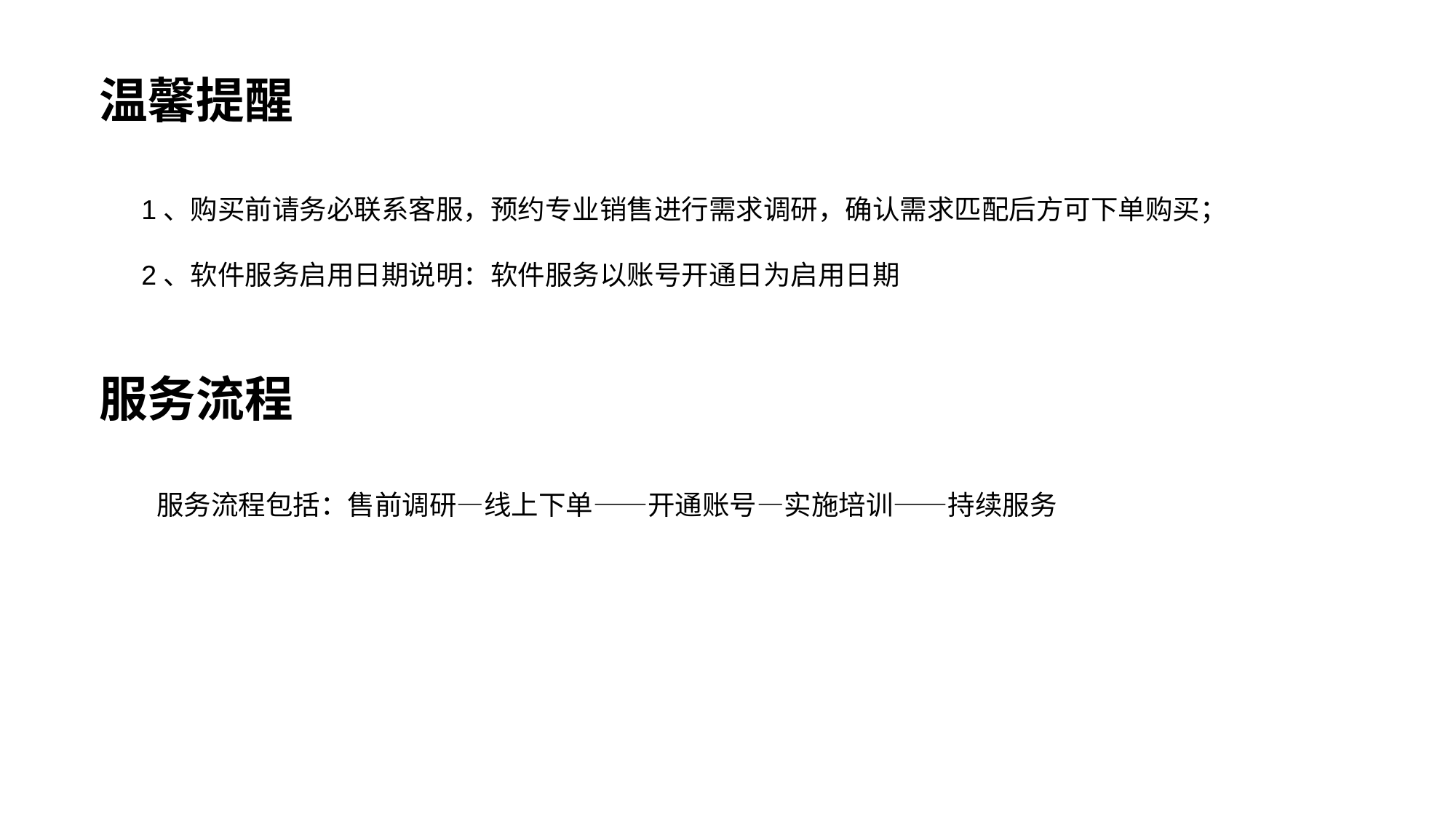

温馨提醒
1、购买前请务必联系客服，预约专业销售进行需求调研，确认需求匹配后方可下单购买；

2、软件服务启用日期说明：软件服务以账号开通日为启用日期

服务流程
服务流程包括：售前调研—线上下单——开通账号—实施培训——持续服务